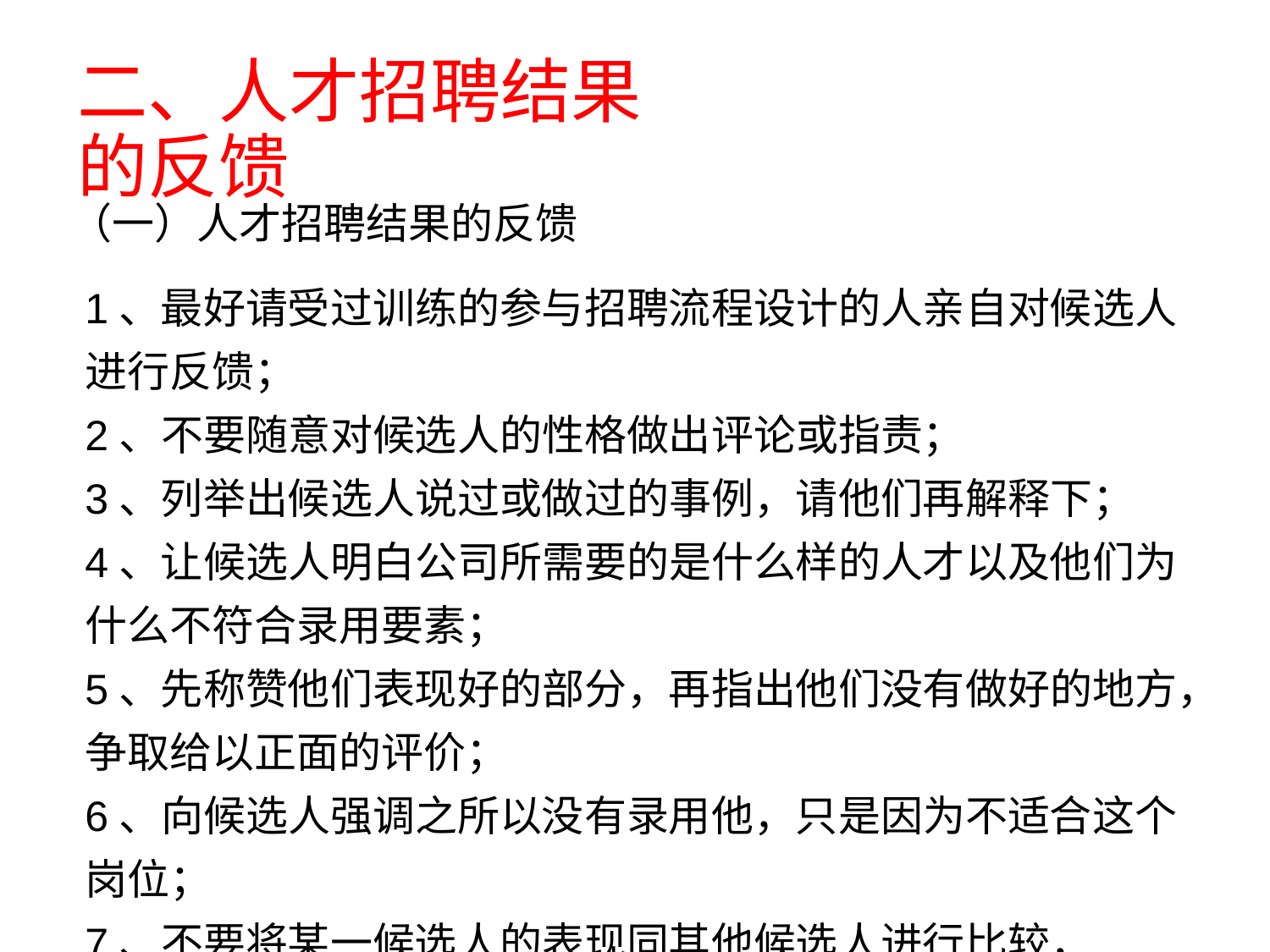

# 二、人才招聘结果的反馈
（一）人才招聘结果的反馈
1、最好请受过训练的参与招聘流程设计的人亲自对候选人进行反馈；
2、不要随意对候选人的性格做出评论或指责；
3、列举出候选人说过或做过的事例，请他们再解释下；
4、让候选人明白公司所需要的是什么样的人才以及他们为什么不符合录用要素；
5、先称赞他们表现好的部分，再指出他们没有做好的地方，争取给以正面的评价；
6、向候选人强调之所以没有录用他，只是因为不适合这个岗位；
7、不要将某一候选人的表现同其他候选人进行比较，
     不要让他们指导具体的测评分数。